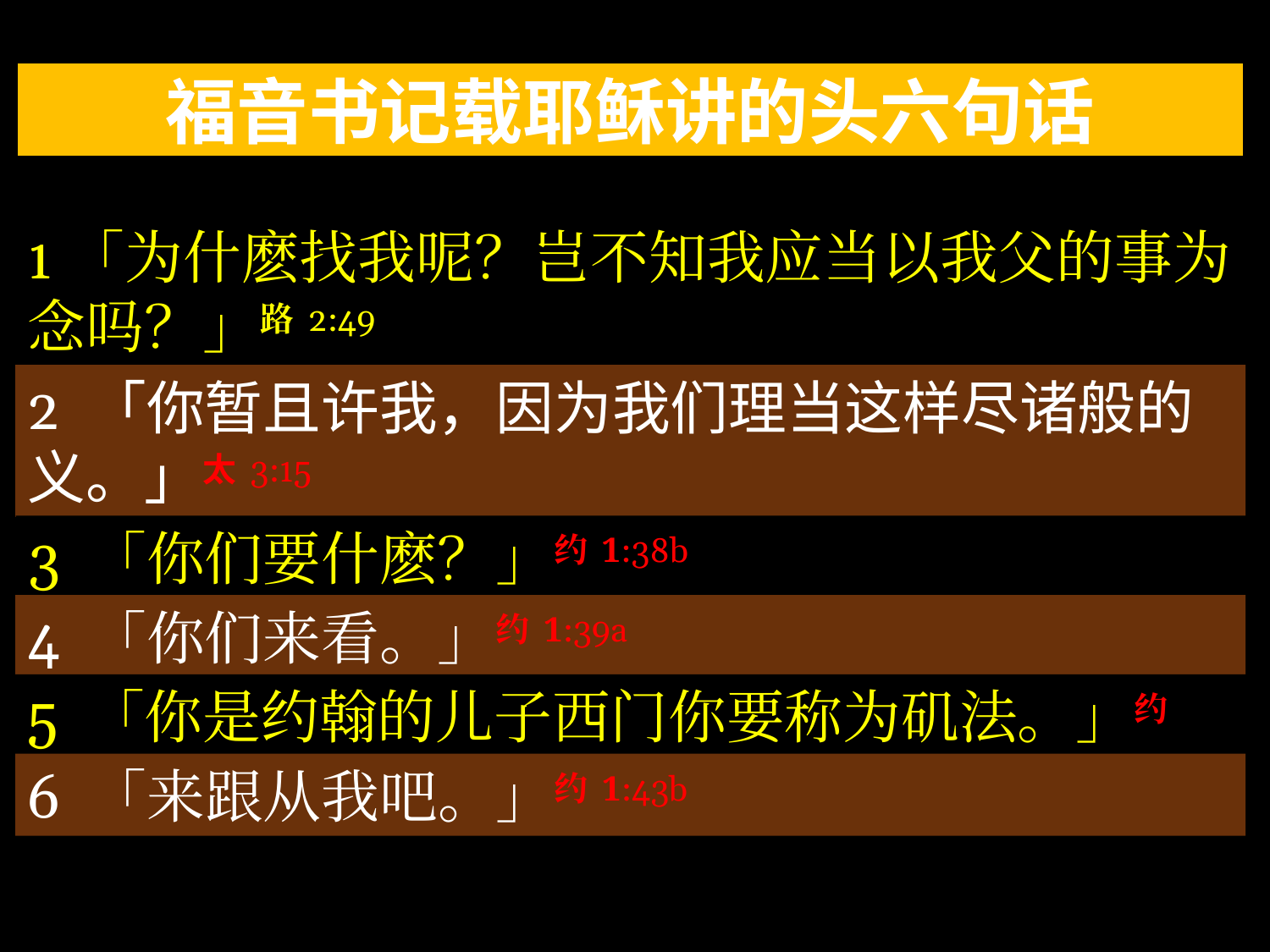

福音书记载耶稣讲的头六句话
1「为什麽找我呢？岂不知我应当以我父的事为念吗？」路2:49
2 「你暂且许我，因为我们理当这样尽诸般的义。」太3:15
3 「你们要什麽？」约1:38b
4 「你们来看。」约1:39a
5 「你是约翰的儿子西门你要称为矶法。」约1:42
6 「来跟从我吧。」约1:43b